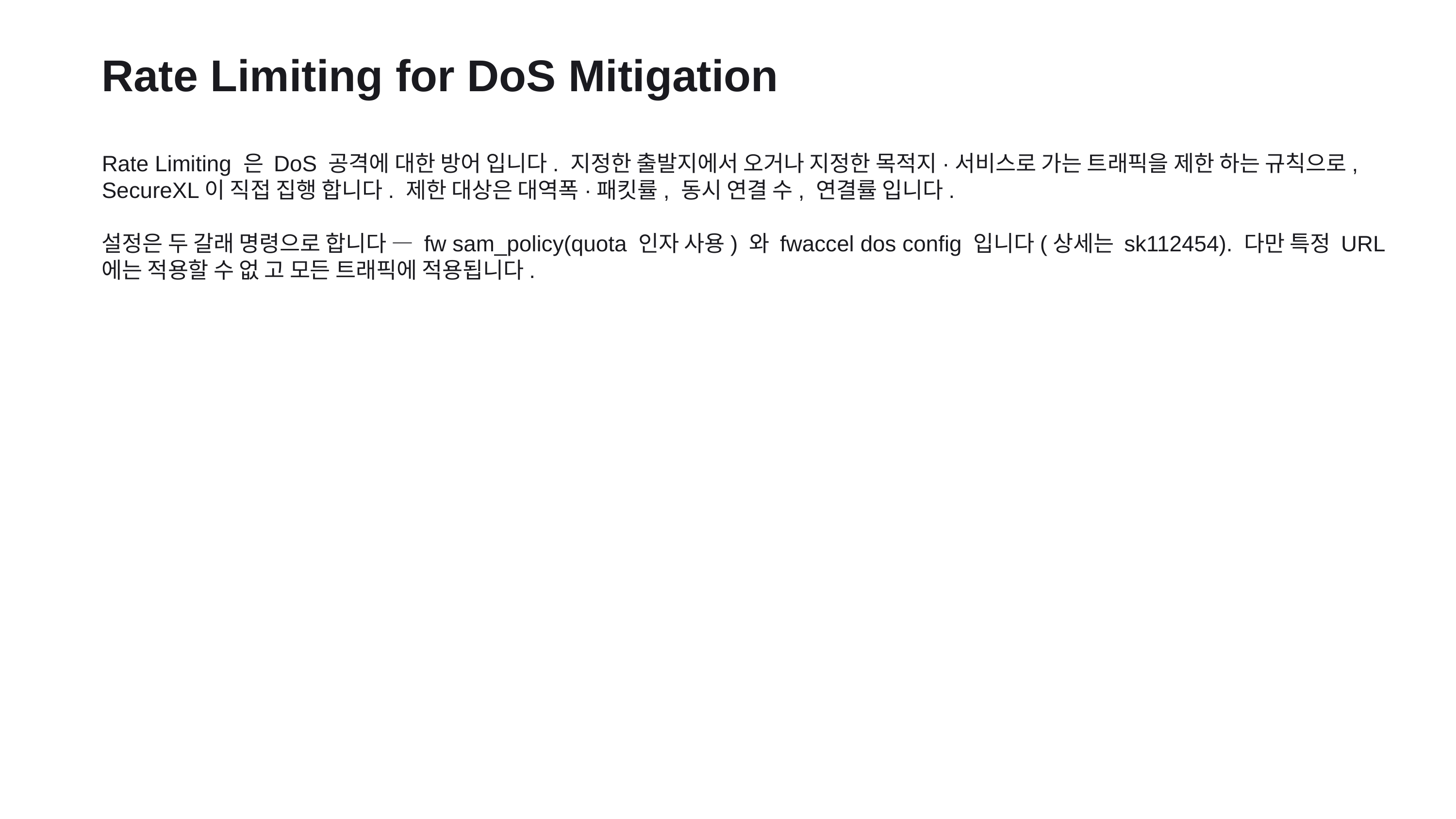

Rate Limiting for DoS Mitigation
Rate Limiting 은 DoS 공격에 대한 방어 입니다. 지정한 출발지에서 오거나 지정한 목적지·서비스로 가는 트래픽을 제한 하는 규칙으로, SecureXL이 직접 집행 합니다. 제한 대상은 대역폭·패킷률, 동시 연결 수, 연결률 입니다.

설정은 두 갈래 명령으로 합니다 — fw sam_policy(quota 인자 사용) 와 fwaccel dos config 입니다(상세는 sk112454). 다만 특정 URL에는 적용할 수 없 고 모든 트래픽에 적용됩니다.